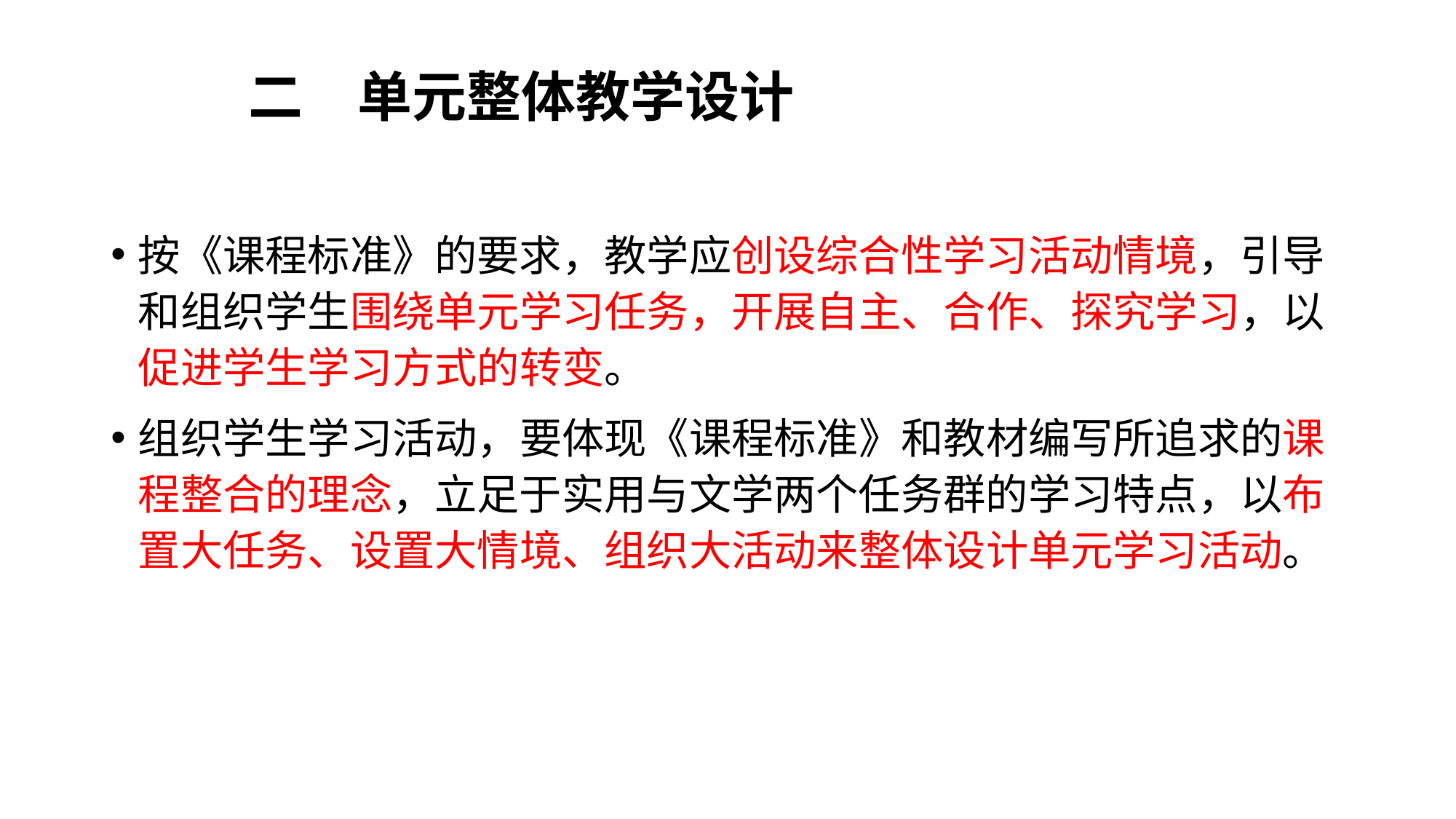

# 二　单元整体教学设计
按《课程标准》的要求，教学应创设综合性学习活动情境，引导和组织学生围绕单元学习任务，开展自主、合作、探究学习，以促进学生学习方式的转变。
组织学生学习活动，要体现《课程标准》和教材编写所追求的课程整合的理念，立足于实用与文学两个任务群的学习特点，以布置大任务、设置大情境、组织大活动来整体设计单元学习活动。